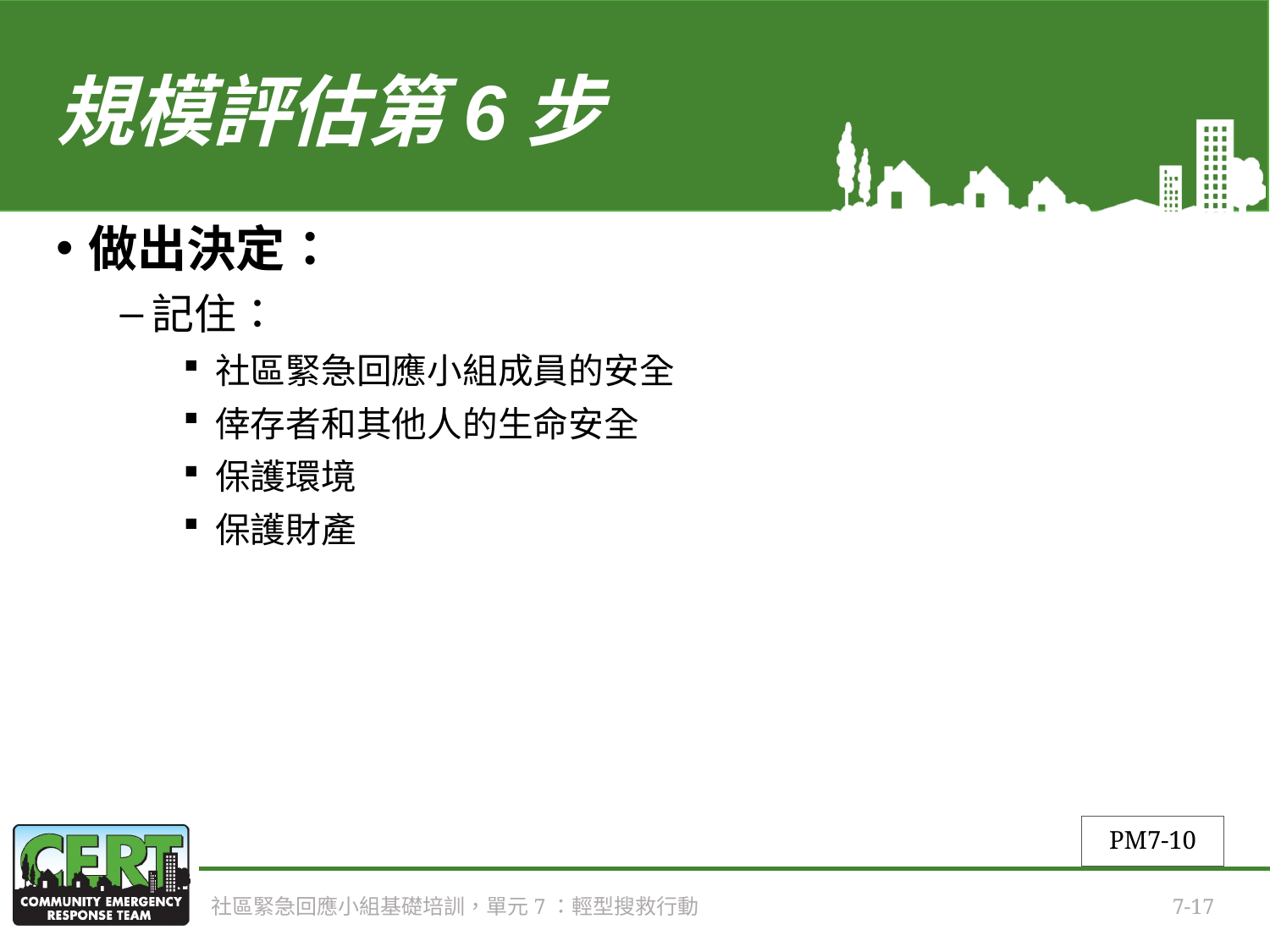

# 規模評估第6步
做出決定：
記住：
社區緊急回應小組成員的安全
倖存者和其他人的生命安全
保護環境
保護財產
PM7-10
社區緊急回應小組基礎培訓，單元7：輕型搜救行動
7-17